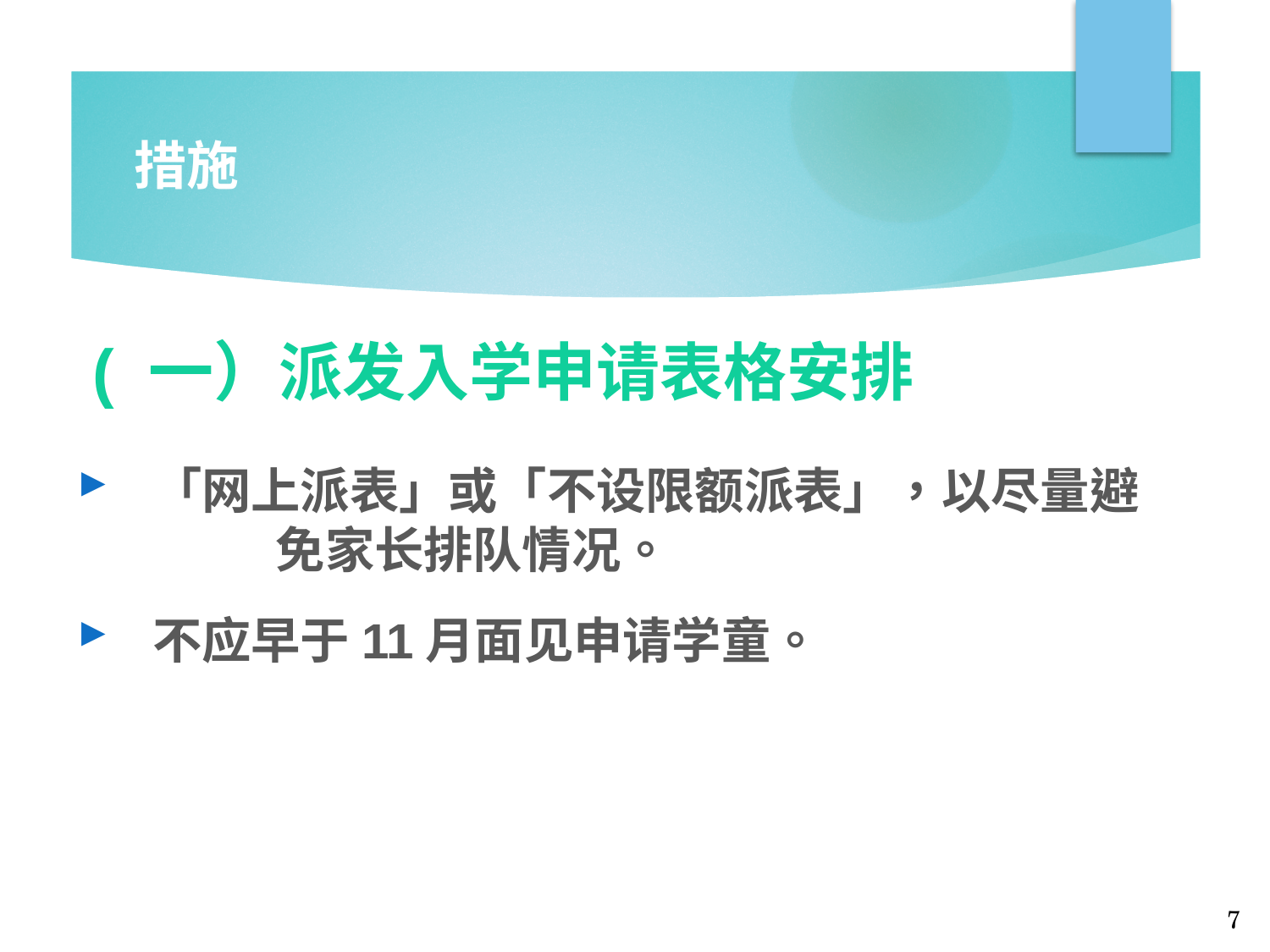

# 措施
( 一）派发入学申请表格安排

「网上派表」或「不设限额派表」，以尽量避             免家长排队情况。
不应早于11月面见申请学童。

7